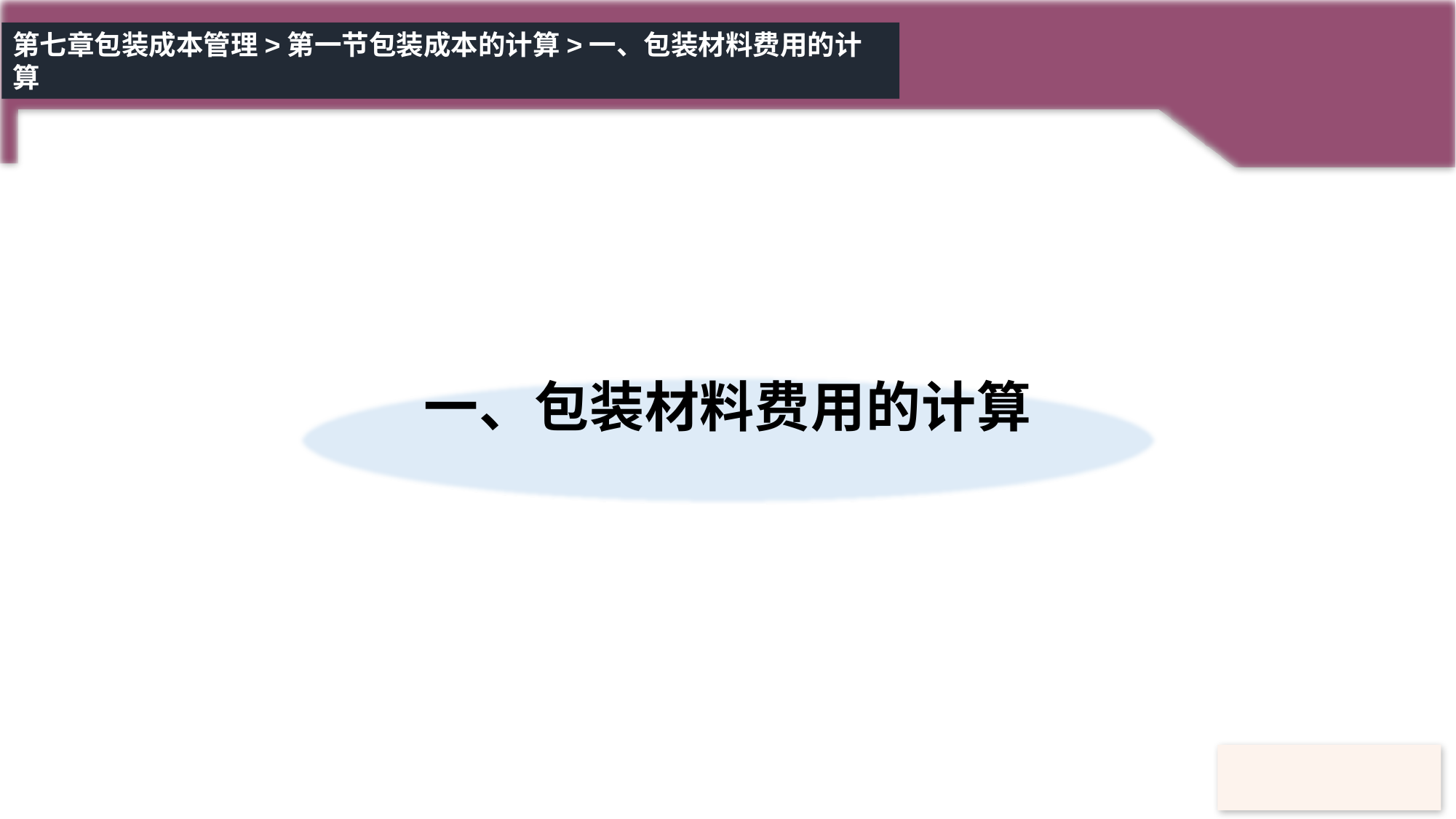

第七章包装成本管理>第一节包装成本的计算>一、包装材料费用的计算
# 一、包装材料费用的计算